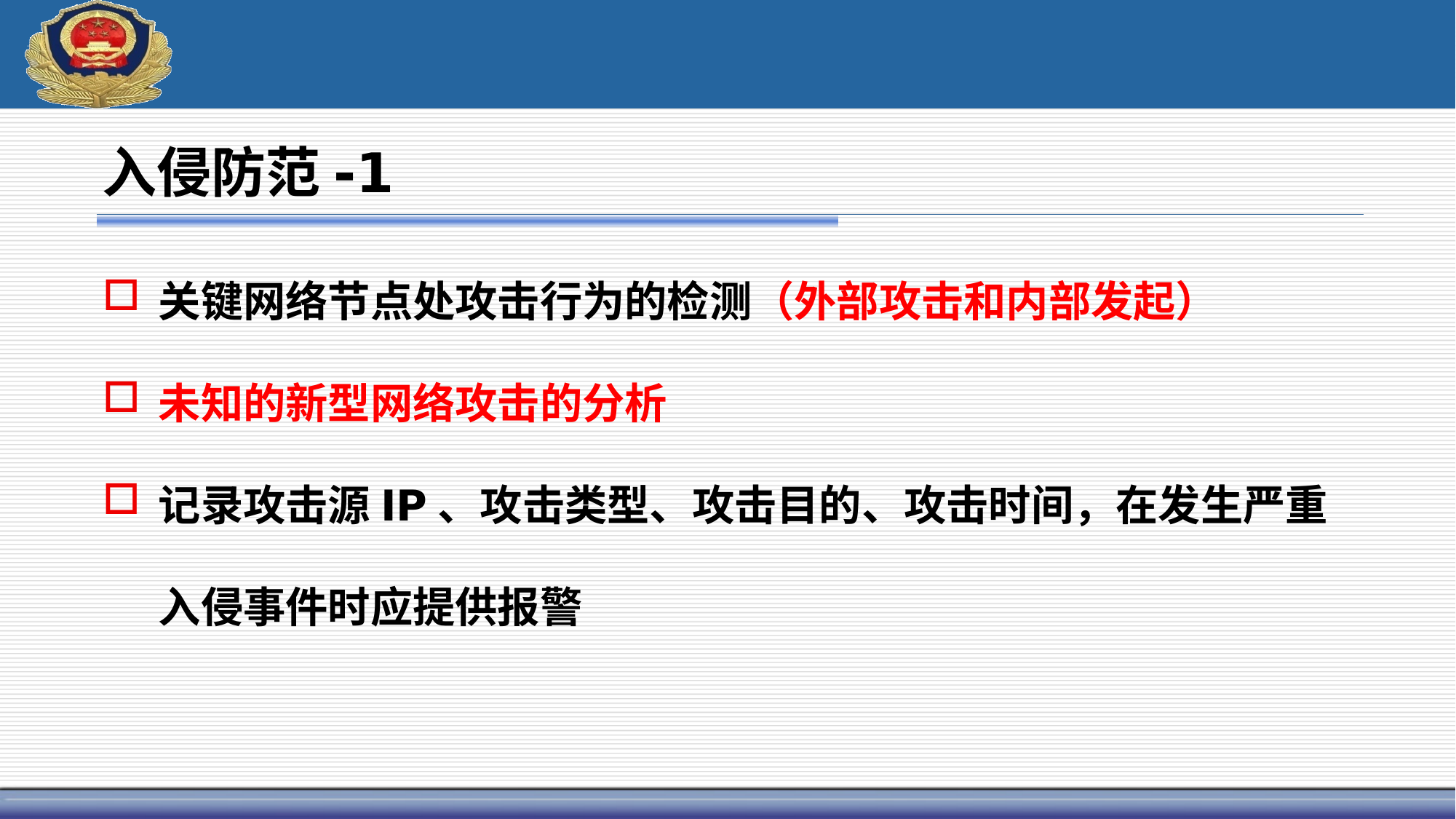

# 入侵防范-1
关键网络节点处攻击行为的检测（外部攻击和内部发起）
未知的新型网络攻击的分析
记录攻击源IP、攻击类型、攻击目的、攻击时间，在发生严重入侵事件时应提供报警

50